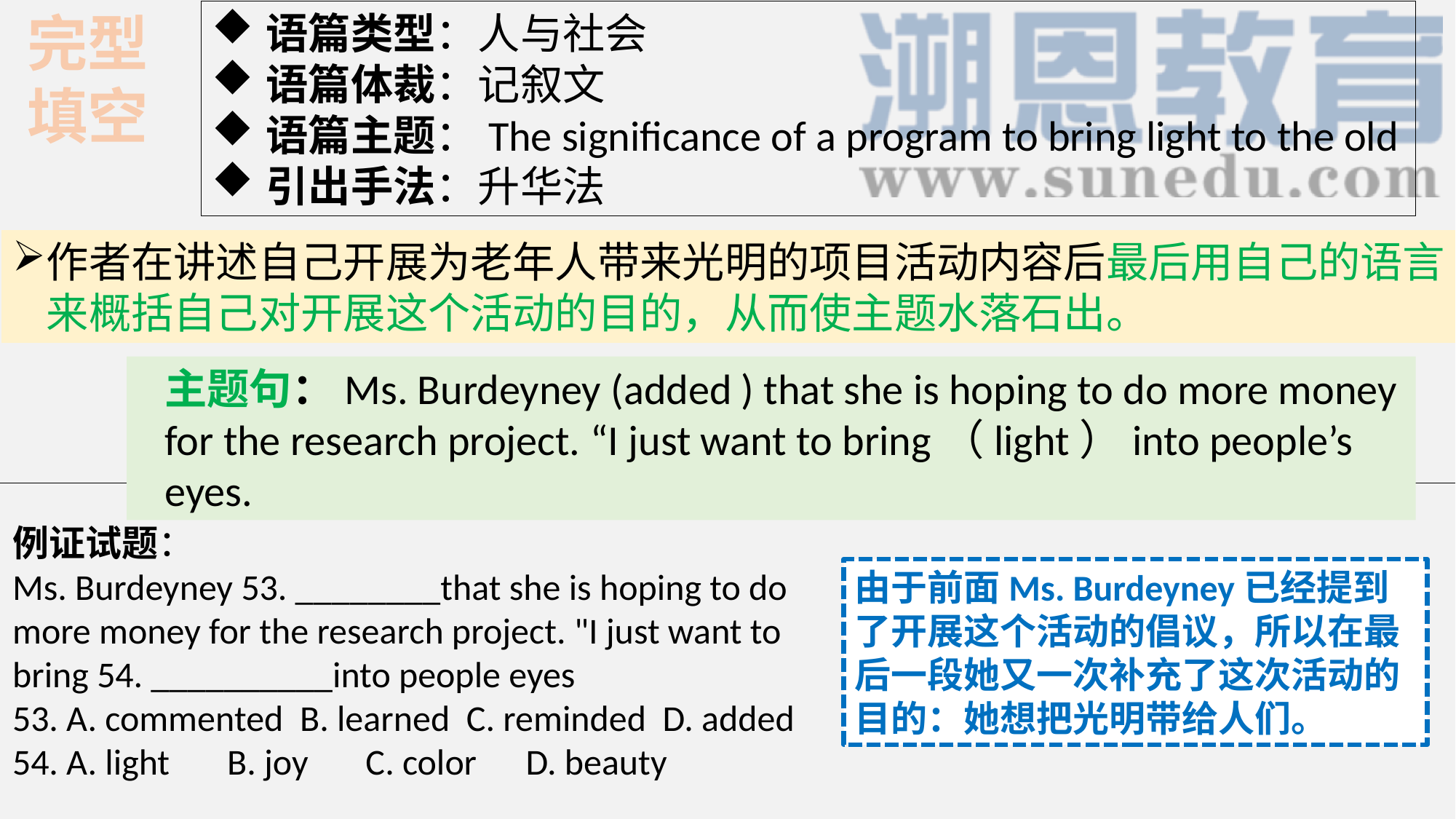

完型填空
语篇类型：人与社会
语篇体裁：记叙文
语篇主题：The significance of a program to bring light to the old
引出手法：升华法
作者在讲述自己开展为老年人带来光明的项目活动内容后最后用自己的语言来概括自己对开展这个活动的目的，从而使主题水落石出。
主题句：Ms. Burdeyney (added ) that she is hoping to do more money for the research project. “I just want to bring（light）into people’s eyes.
例证试题：
Ms. Burdeyney 53. ________that she is hoping to do more money for the research project. "I just want to bring 54. __________into people eyes
53. A. commented  B. learned  C. reminded  D. added
54. A. light       B. joy       C. color      D. beauty
由于前面Ms. Burdeyney已经提到了开展这个活动的倡议，所以在最后一段她又一次补充了这次活动的目的：她想把光明带给人们。